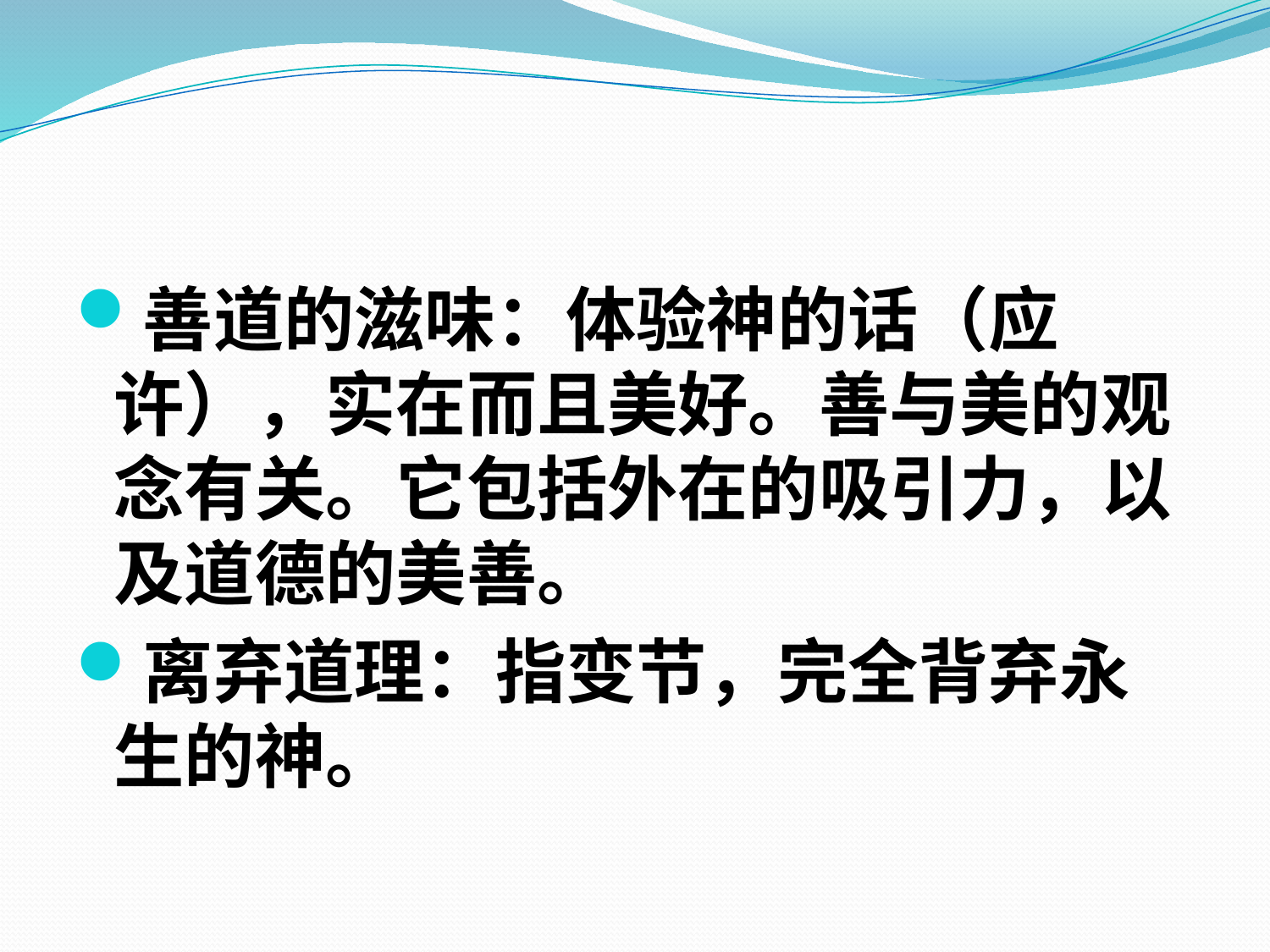

#
善道的滋味：体验神的话（应许），实在而且美好。善与美的观念有关。它包括外在的吸引力，以及道德的美善。
离弃道理：指变节，完全背弃永生的神。
12